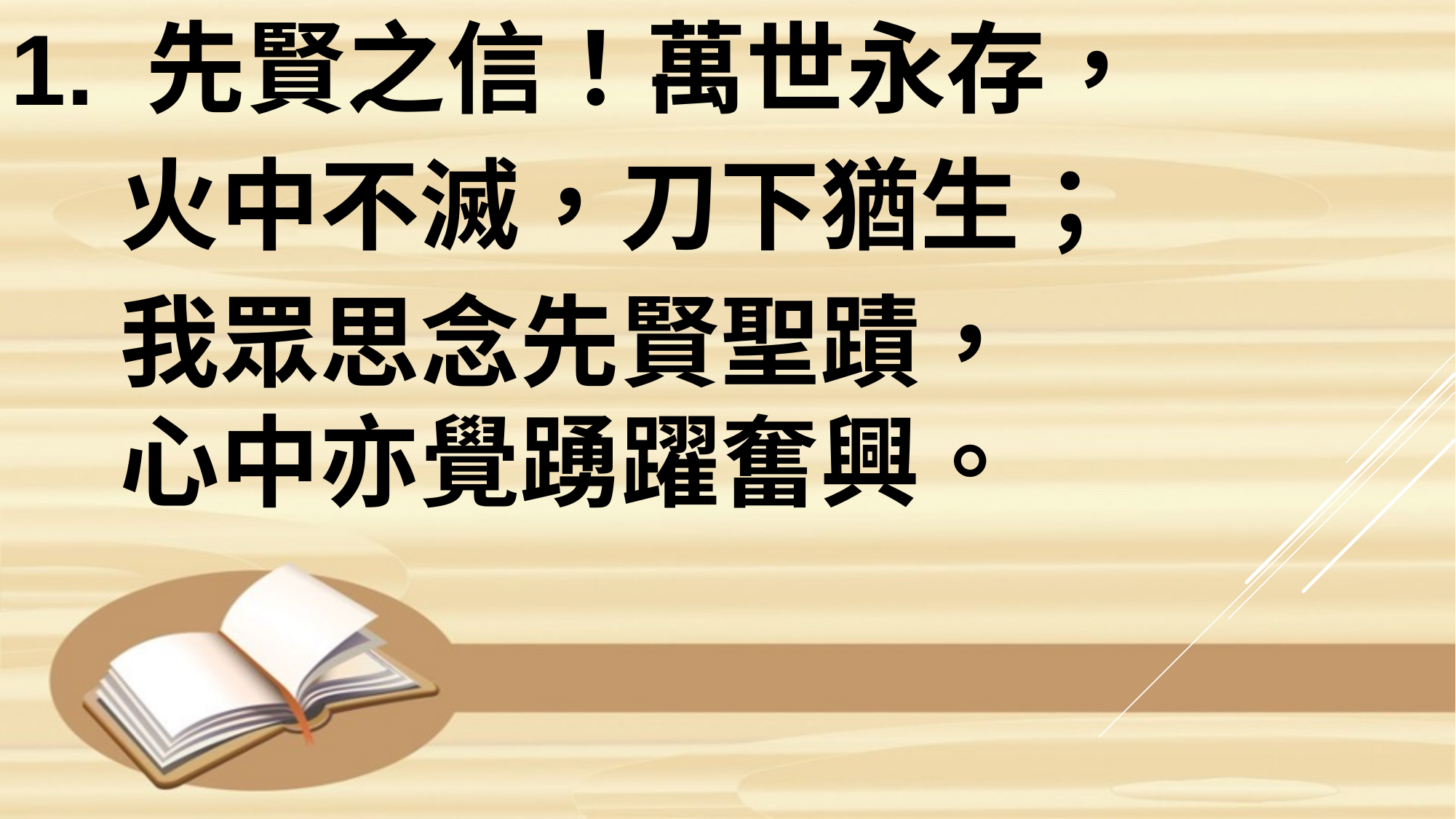

1. 先賢之信！萬世永存，
	火中不滅，刀下猶生；
	我眾思念先賢聖蹟，
	心中亦覺踴躍奮興。